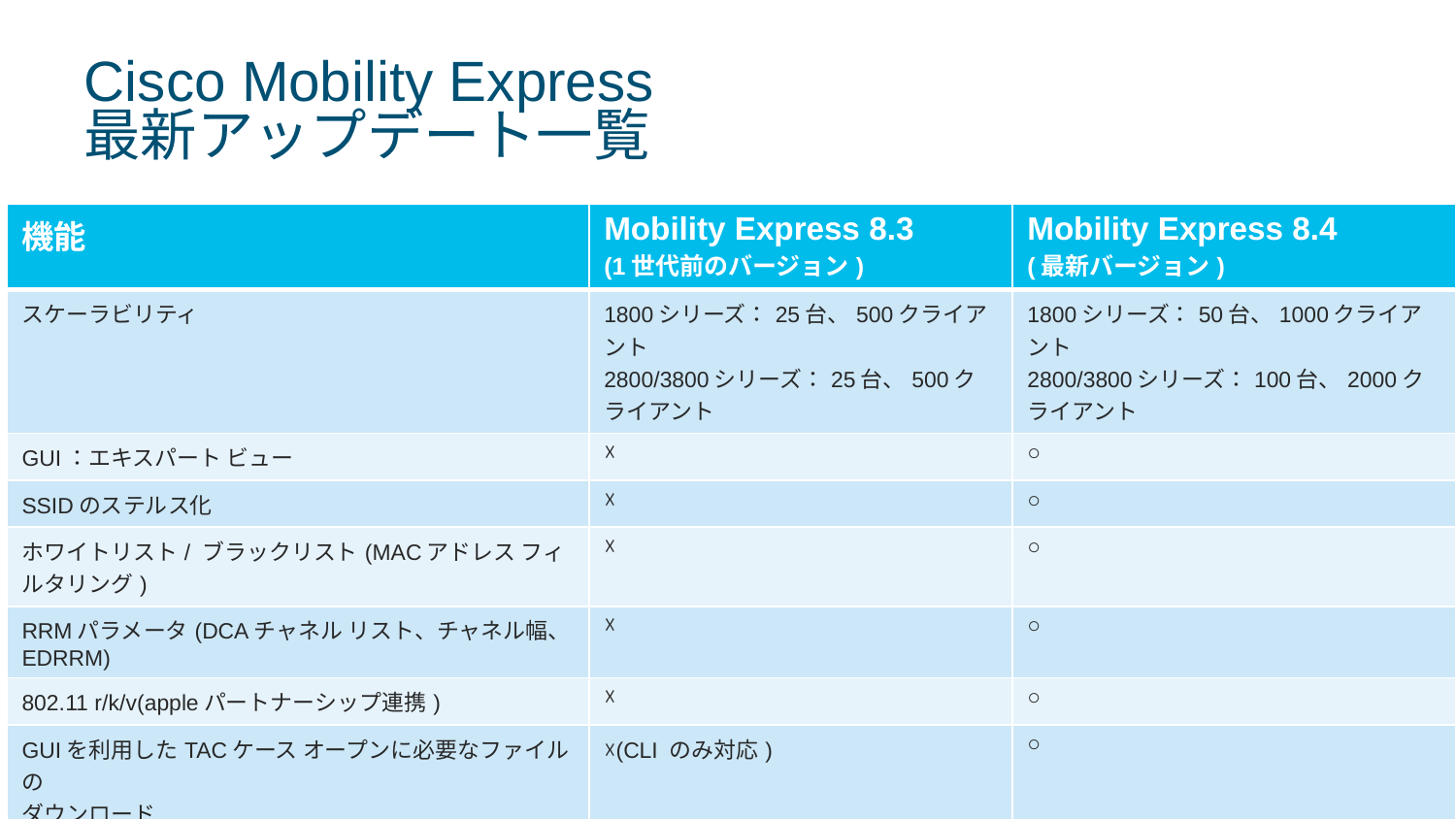

# Cisco Mobility Express 最新アップデート一覧
| 機能 | Mobility Express 8.3 (1世代前のバージョン) | Mobility Express 8.4 (最新バージョン) |
| --- | --- | --- |
| スケーラビリティ | 1800シリーズ：25台、500クライアント 2800/3800シリーズ：25台、500クライアント | 1800シリーズ：50台、1000クライアント 2800/3800シリーズ：100台、2000クライアント |
| GUI：エキスパート ビュー | ☓ | ○ |
| SSIDのステルス化 | ☓ | ○ |
| ホワイトリスト/ ブラックリスト(MACアドレス フィルタリング) | ☓ | ○ |
| RRMパラメータ(DCAチャネル リスト、チャネル幅、EDRRM) | ☓ | ○ |
| 802.11 r/k/v(appleパートナーシップ連携) | ☓ | ○ |
| GUIを利用したTACケース オープンに必要なファイルの ダウンロード | ☓(CLI のみ対応) | ○ |
| 外部のWebAuthサーバと連携したGuest WebAuth | ☓ | ○ |
| AVC機能 | △(可視化機能のみ) | ○ |